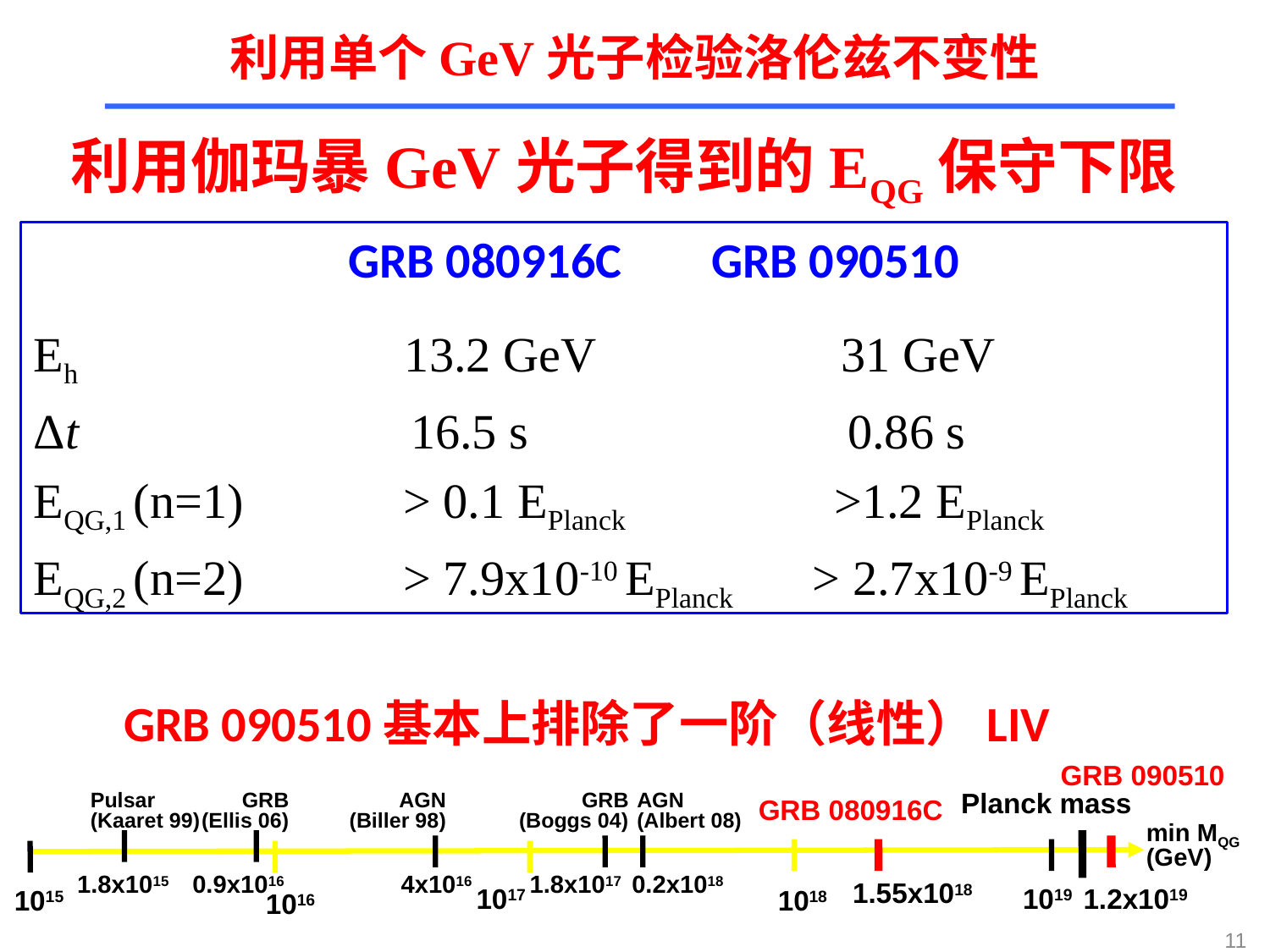

利用单个GeV光子检验洛伦兹不变性
# 利用伽玛暴GeV光子得到的EQG保守下限

                            GRB 080916C        GRB 090510

Eh                           13.2 GeV                    31 GeV
Δt                           16.5 s                          0.86 s
EQG,1 (n=1)             > 0.1 EPlanck                 >1.2 EPlanck
EQG,2 (n=2)             > 7.9x10-10 EPlanck           > 2.7x10-9 EPlanck

        GRB 090510基本上排除了一阶（线性）LIV

GRB 090510
Pulsar
(Kaaret 99)
GRB
(Ellis 06)
AGN
(Biller 98)
GRB
(Boggs 04)
AGN
(Albert 08)
Planck mass
GRB 080916C
min MQG
(GeV)

1.8x1015
0.9x1016
4x1016
1.8x1017
0.2x1018
1.55x1018
1017
1019
1.2x1019
1015
1018
1016

11